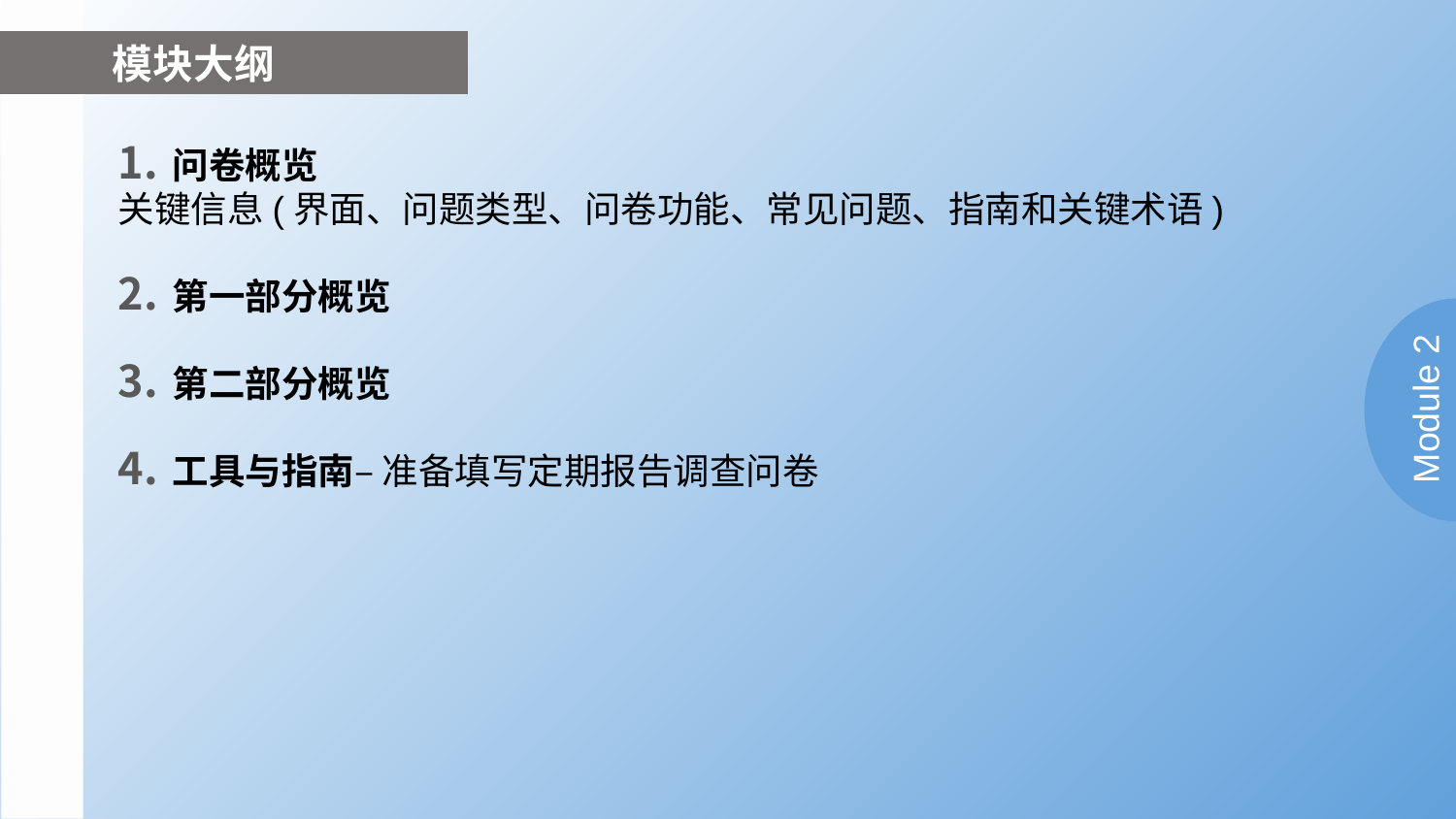

模块大纲
问卷概览
关键信息(界面、问题类型、问卷功能、常见问题、指南和关键术语)

第一部分概览

第二部分概览

工具与指南– 准备填写定期报告调查问卷